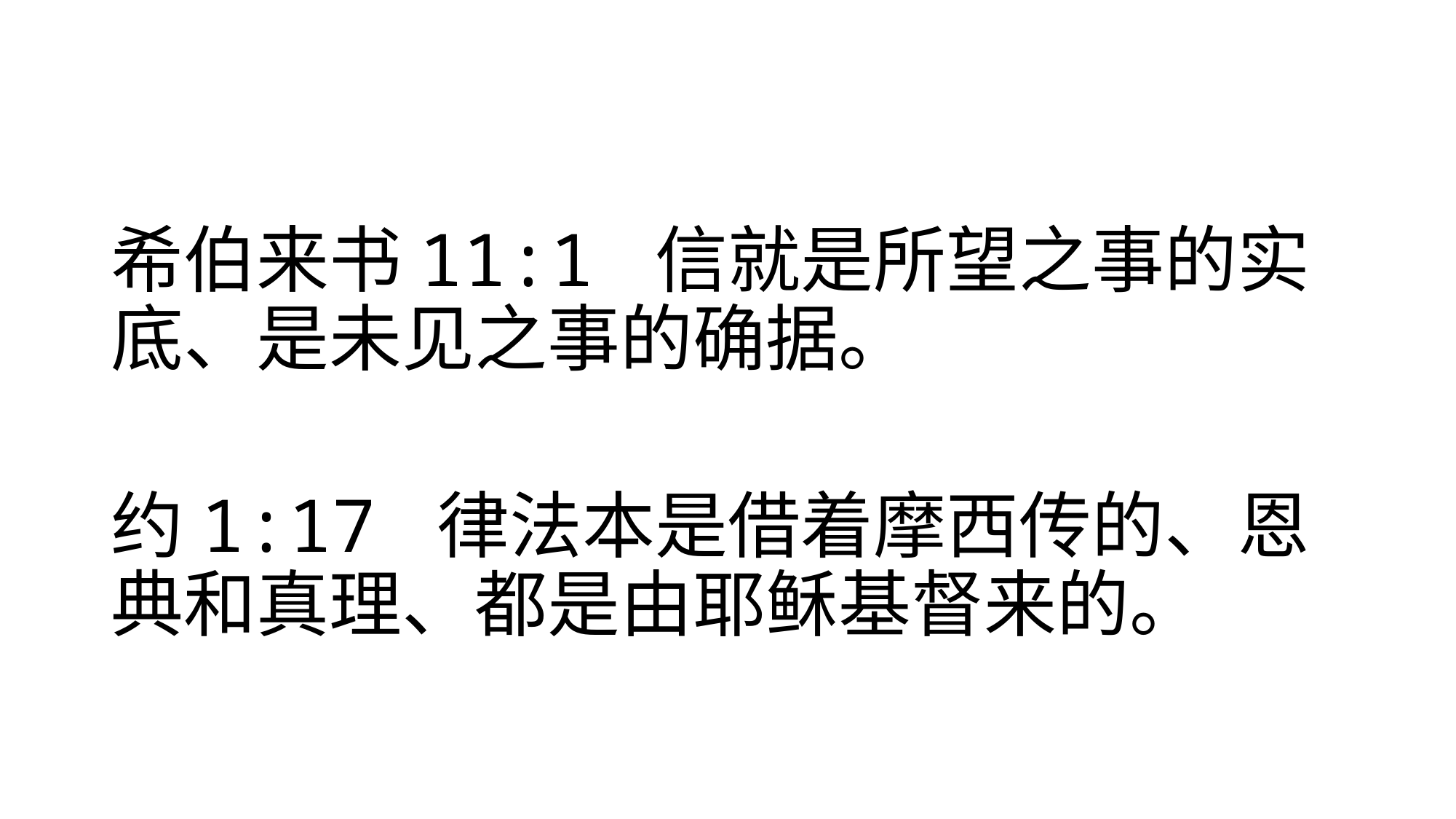

#
希伯来书11:1 信就是所望之事的实底、是未见之事的确据。

约1:17 律法本是借着摩西传的、恩典和真理、都是由耶稣基督来的。